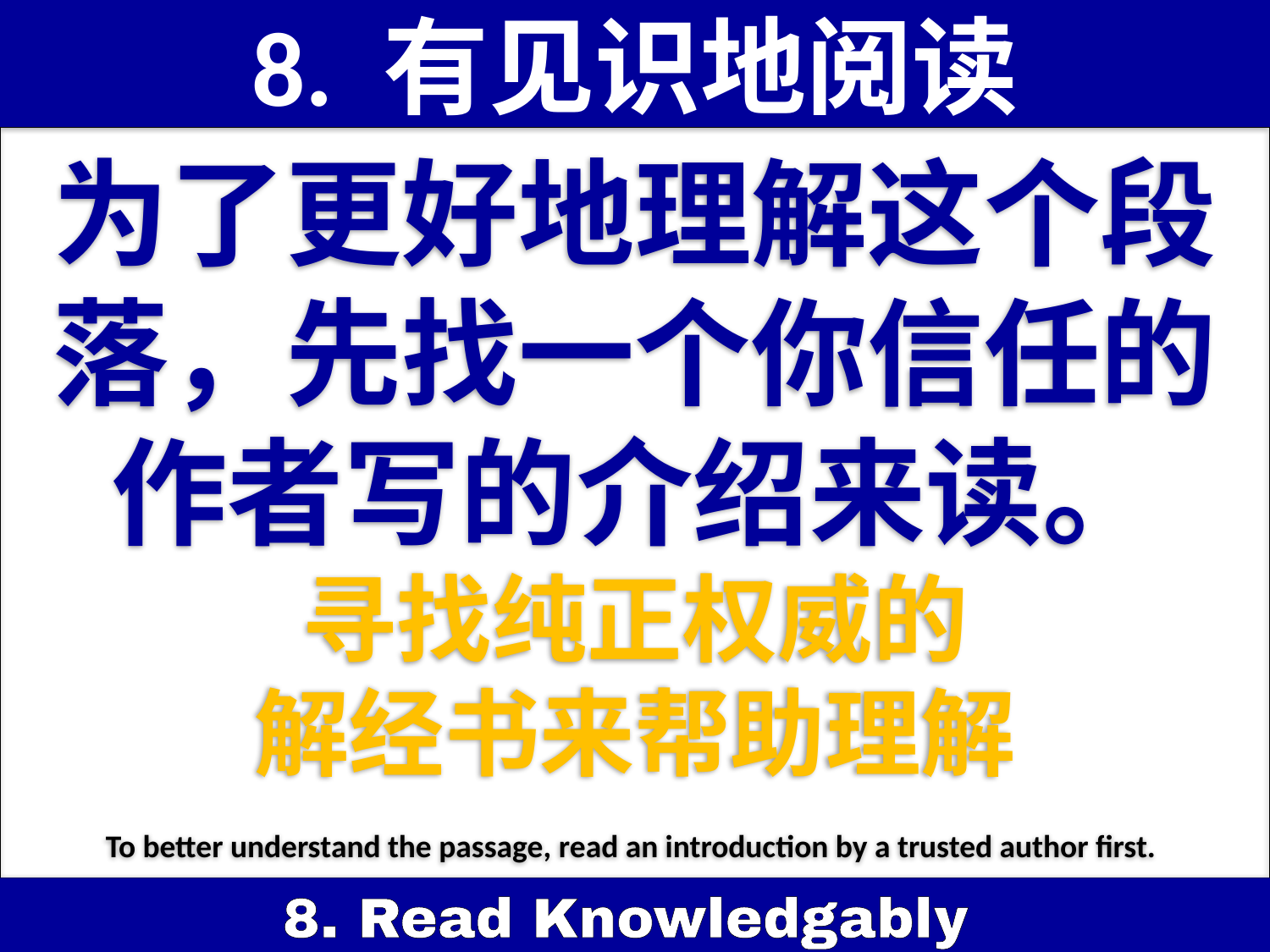

8. 有见识地阅读
为了更好地理解这个段落，先找一个你信任的作者写的介绍来读。
寻找纯正权威的
解经书来帮助理解

To better understand the passage, read an introduction by a trusted author first.
8. Read Knowledgably